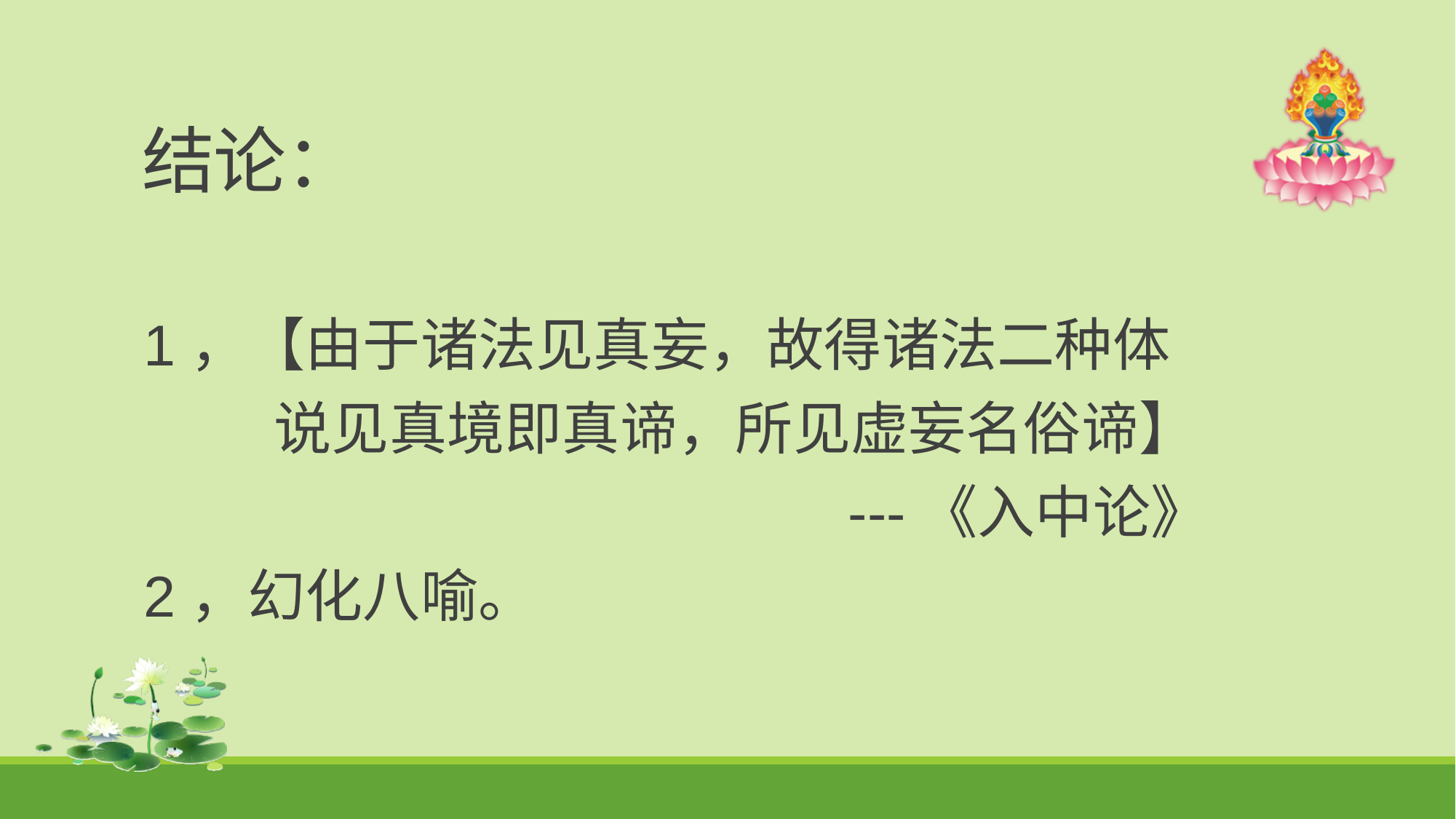

# 结论：

1，【由于诸法见真妄，故得诸法二种体
         说见真境即真谛，所见虚妄名俗谛】
                                            ---《入中论》
2，幻化八喻。